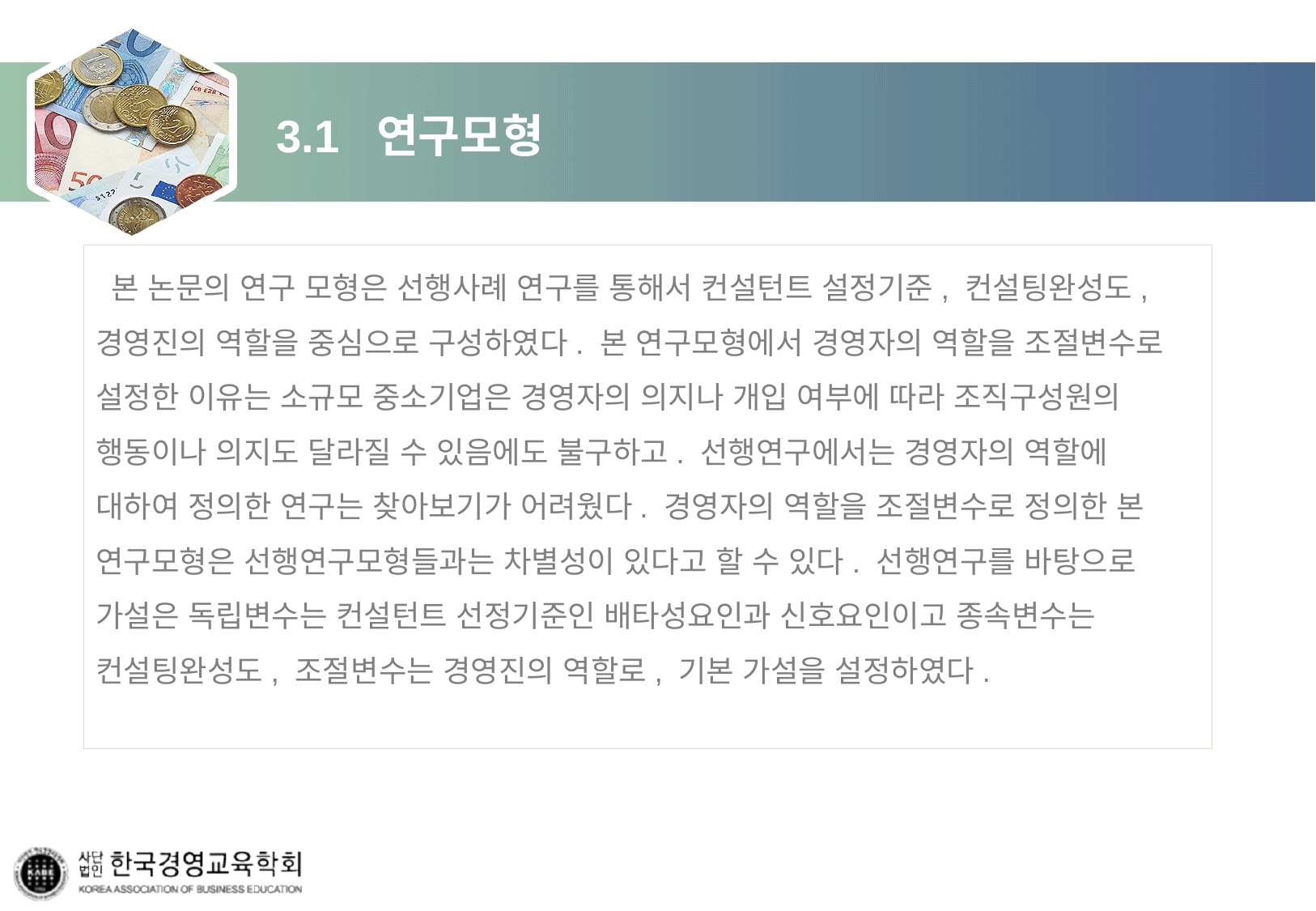

# 3.1  연구모형
 본 논문의 연구 모형은 선행사례 연구를 통해서 컨설턴트 설정기준, 컨설팅완성도, 경영진의 역할을 중심으로 구성하였다. 본 연구모형에서 경영자의 역할을 조절변수로 설정한 이유는 소규모 중소기업은 경영자의 의지나 개입 여부에 따라 조직구성원의 행동이나 의지도 달라질 수 있음에도 불구하고. 선행연구에서는 경영자의 역할에 대하여 정의한 연구는 찾아보기가 어려웠다. 경영자의 역할을 조절변수로 정의한 본 연구모형은 선행연구모형들과는 차별성이 있다고 할 수 있다. 선행연구를 바탕으로 가설은 독립변수는 컨설턴트 선정기준인 배타성요인과 신호요인이고 종속변수는 컨설팅완성도, 조절변수는 경영진의 역할로, 기본 가설을 설정하였다.